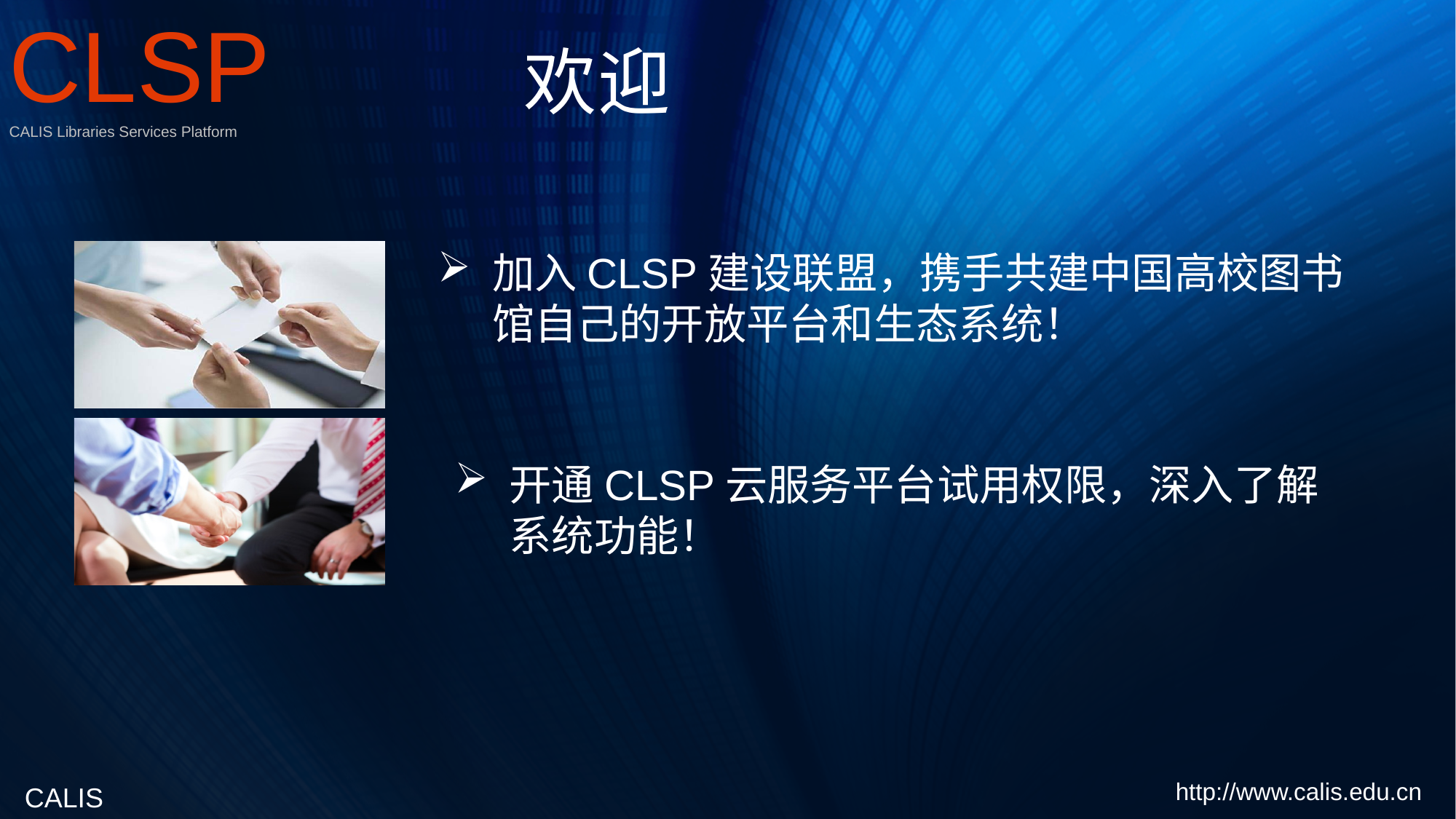

CLSP
CALIS Libraries Services Platform
# 欢迎

加入CLSP建设联盟，携手共建中国高校图书馆自己的开放平台和生态系统！

开通CLSP云服务平台试用权限，深入了解系统功能！
http://www.calis.edu.cn
CALIS